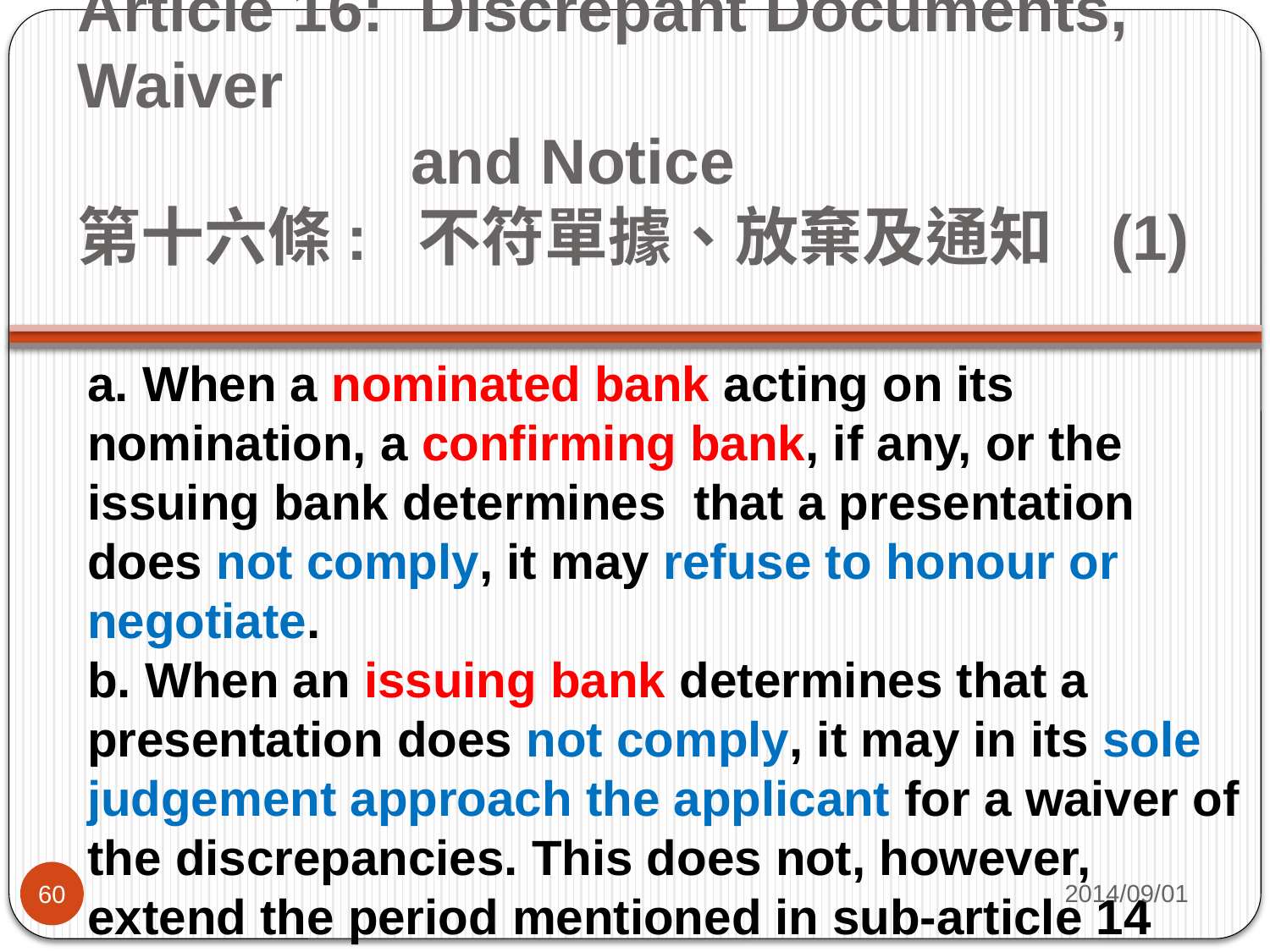

# Article 16:  Discrepant Documents, Waiver and Notice    第十六條:  不符單據、放棄及通知   (1)
a. When a nominated bank acting on its nomination, a confirming bank, if any, or the issuing bank determines  that a presentation does not comply, it may refuse to honour or negotiate.
b. When an issuing bank determines that a presentation does not comply, it may in its sole judgement approach the applicant for a waiver of the discrepancies. This does not, however, extend the period mentioned in sub-article 14 (b).
2014/09/01
60